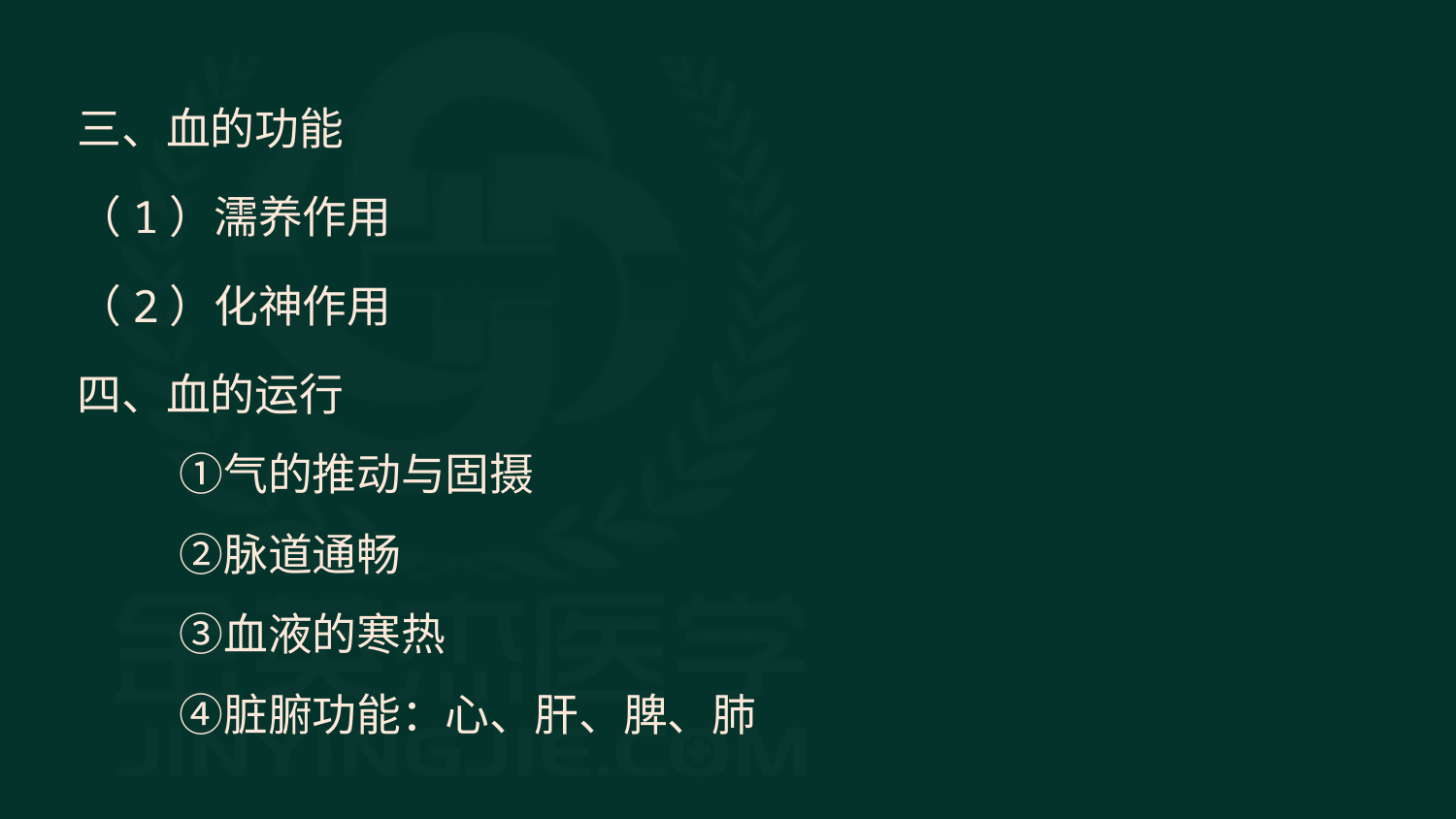

三、血的功能
（1）濡养作用
（2）化神作用
四、血的运行
　 ①气的推动与固摄
　 ②脉道通畅
　 ③血液的寒热
　 ④脏腑功能：心、肝、脾、肺